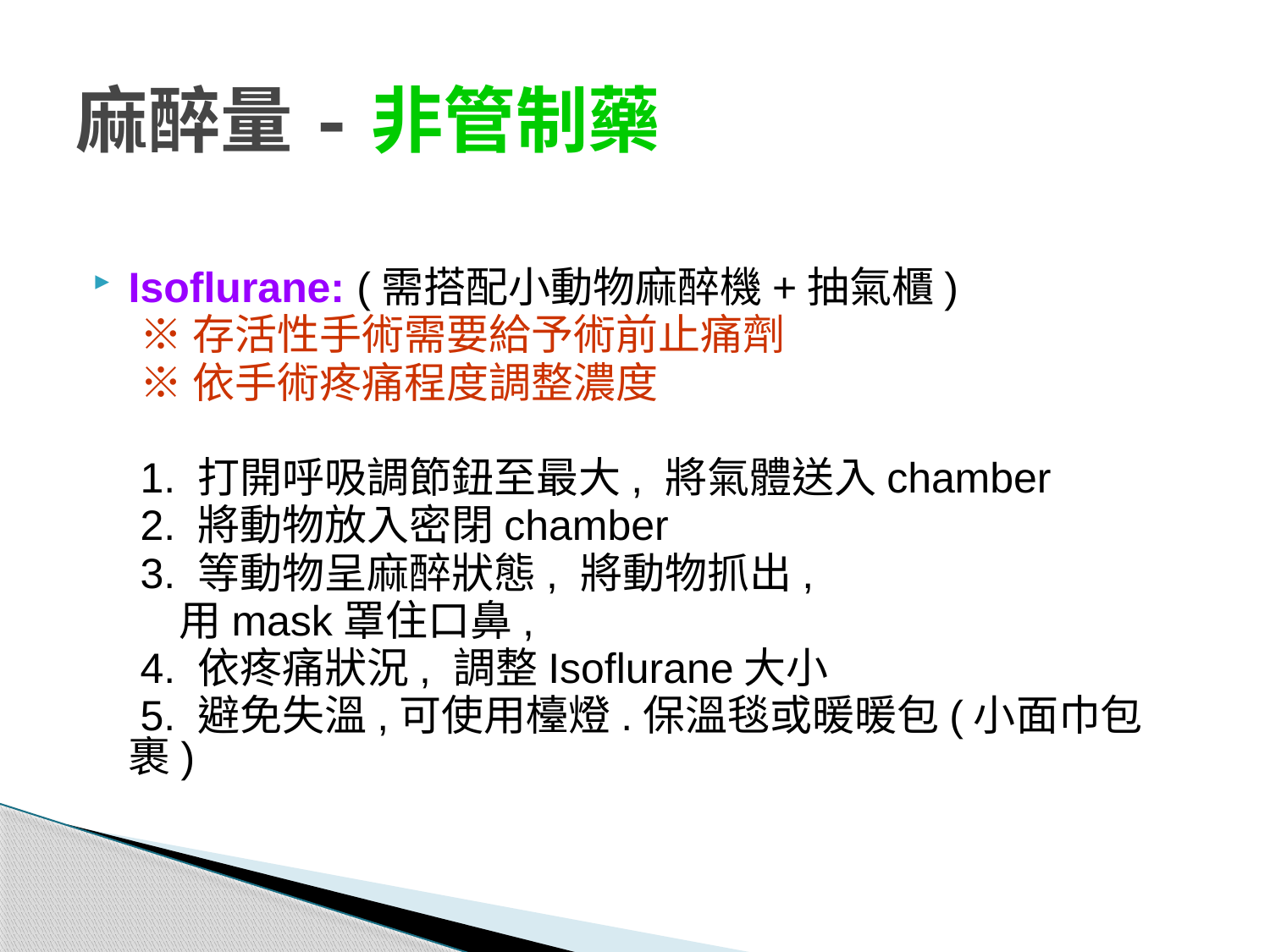

# 麻醉量-非管制藥

Isoflurane: (需搭配小動物麻醉機+抽氣櫃)
     ※存活性手術需要給予術前止痛劑
     ※依手術疼痛程度調整濃度

    1. 打開呼吸調節鈕至最大, 將氣體送入chamber
    2. 將動物放入密閉chamber
    3. 等動物呈麻醉狀態, 將動物抓出,
        用mask罩住口鼻,
    4. 依疼痛狀況, 調整Isoflurane大小
    5. 避免失溫,可使用檯燈.保溫毯或暖暖包(小面巾包裹)